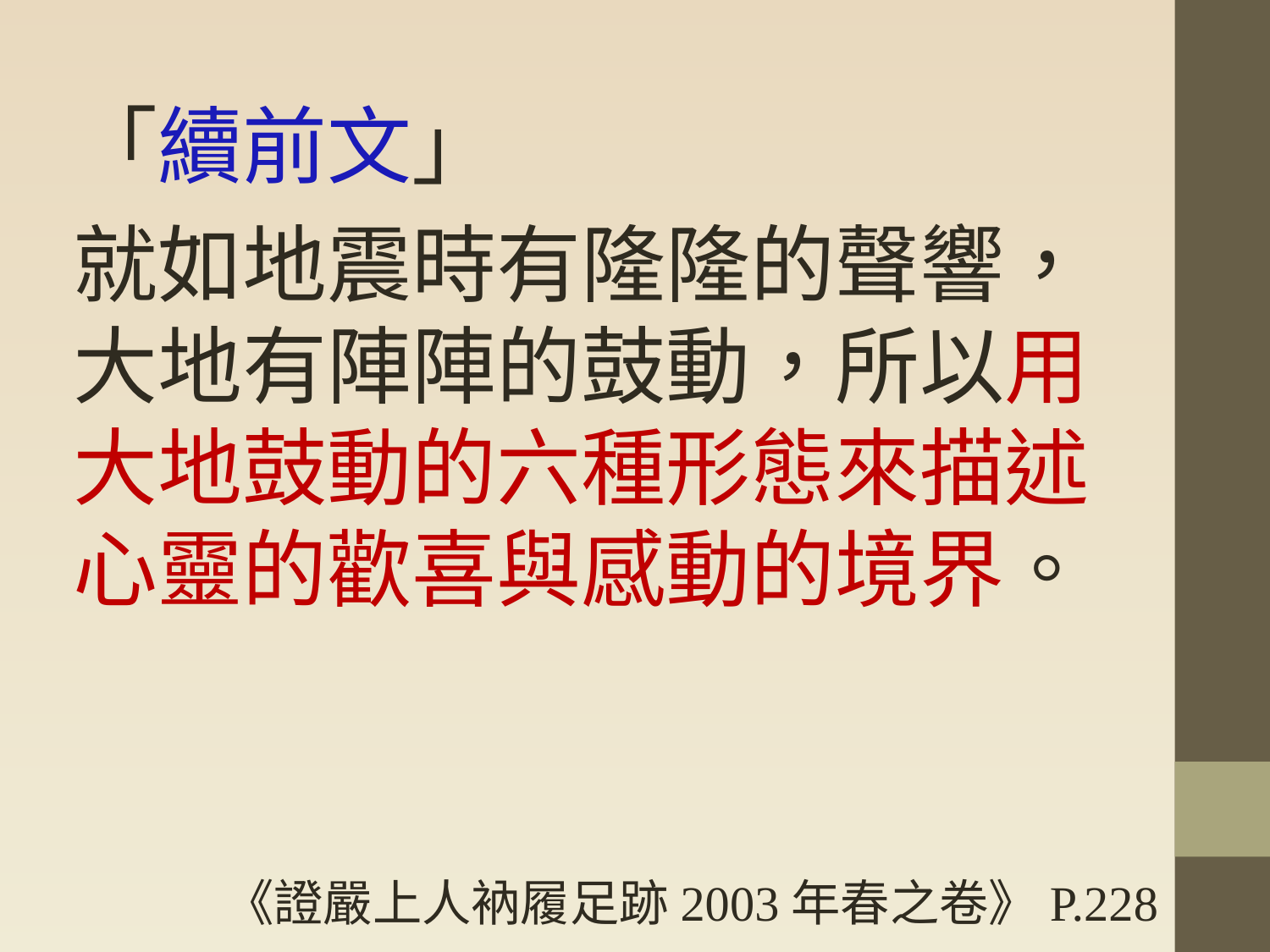

「續前文」
就如地震時有隆隆的聲響，大地有陣陣的鼓動，所以用大地鼓動的六種形態來描述心靈的歡喜與感動的境界。
《證嚴上人衲履足跡2003年春之卷》P.228